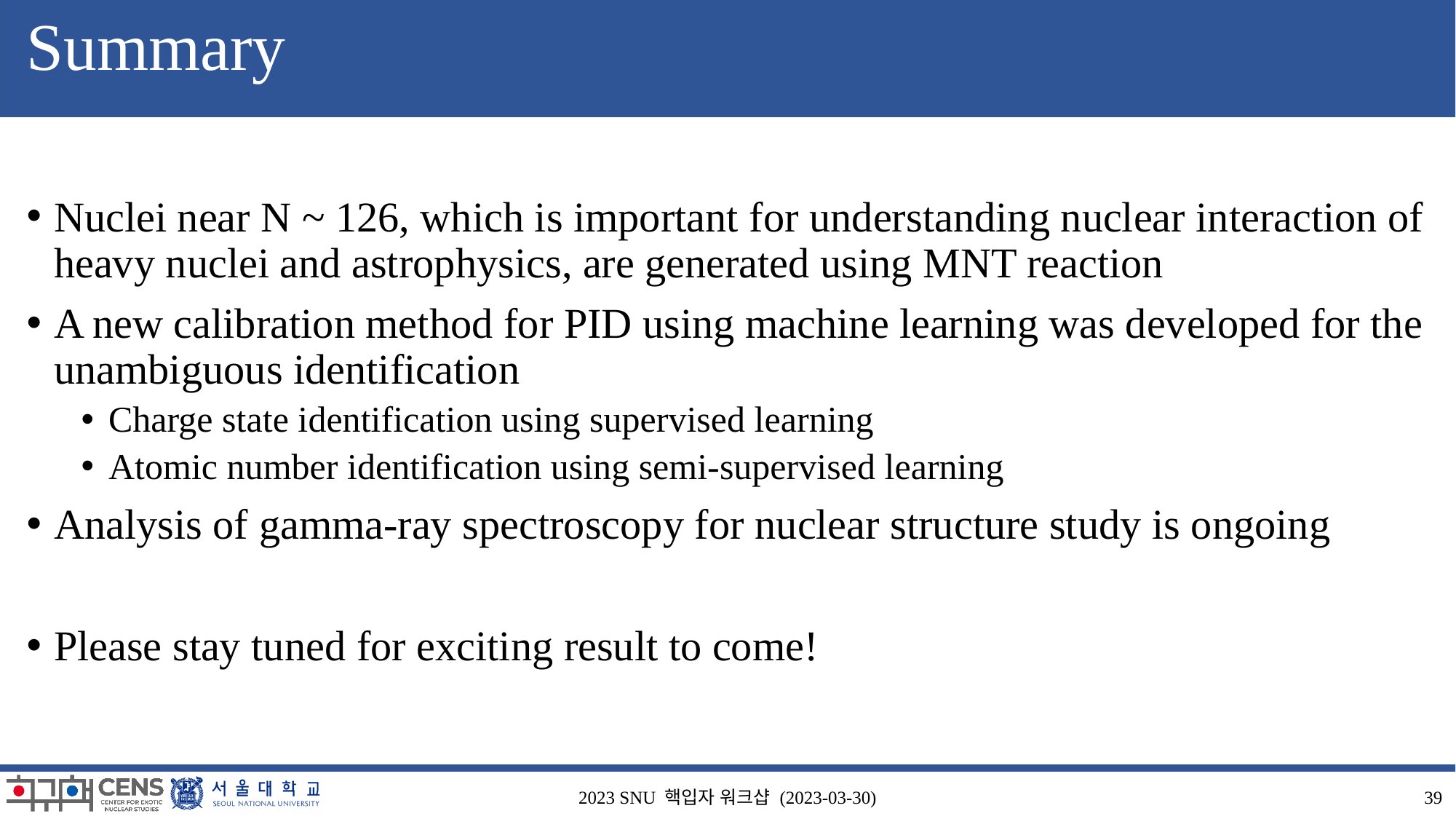

# Summary

Nuclei near N ~ 126, which is important for understanding nuclear interaction of heavy nuclei and astrophysics, are generated using MNT reaction
A new calibration method for PID using machine learning was developed for the unambiguous identification
Charge state identification using supervised learning
Atomic number identification using semi-supervised learning
Analysis of gamma-ray spectroscopy for nuclear structure study is ongoing

Please stay tuned for exciting result to come!

2023 SNU 핵입자 워크샵 (2023-03-30)
39